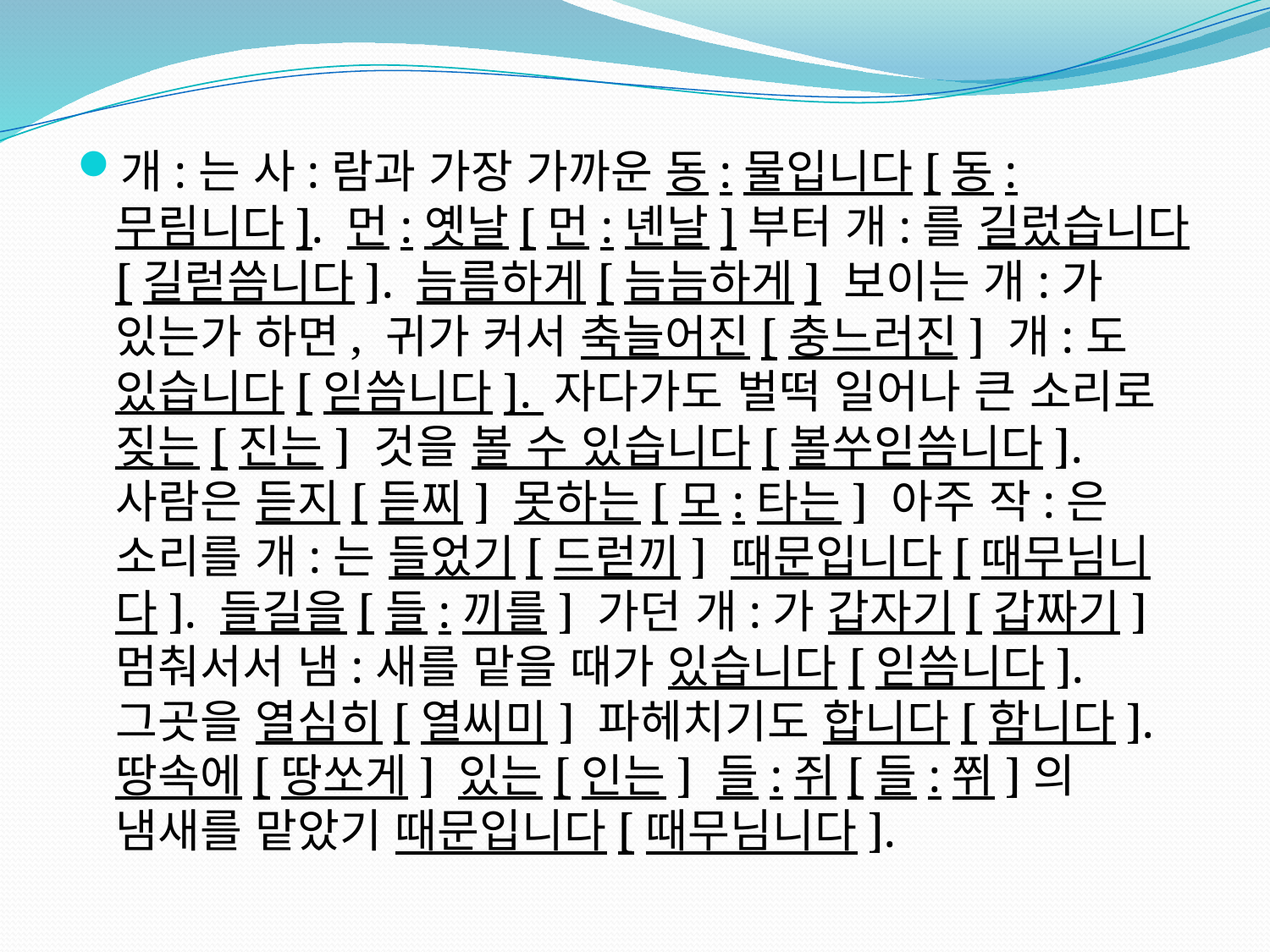

개:는 사:람과 가장 가까운 동:물입니다[동:무림니다]. 먼:옛날[먼:녠날]부터 개:를 길렀습니다[길럳씀니다]. 늠름하게[늠늠하게] 보이는 개:가 있는가 하면, 귀가 커서 축늘어진[충느러진] 개:도 있습니다[읻씀니다]. 자다가도 벌떡 일어나 큰 소리로 짖는[진는] 것을 볼 수 있습니다[볼쑤읻씀니다]. 사람은 듣지[듣찌] 못하는[모:타는] 아주 작:은 소리를 개:는 들었기[드럳끼] 때문입니다[때무님니다]. 들길을[들:끼를] 가던 개:가 갑자기[갑짜기] 멈춰서서 냄:새를 맡을 때가 있습니다[읻씀니다]. 그곳을 열심히[열씨미] 파헤치기도 합니다[함니다]. 땅속에[땅쏘게] 있는[인는] 들:쥐[들:쮜]의 냄새를 맡았기 때문입니다[때무님니다].